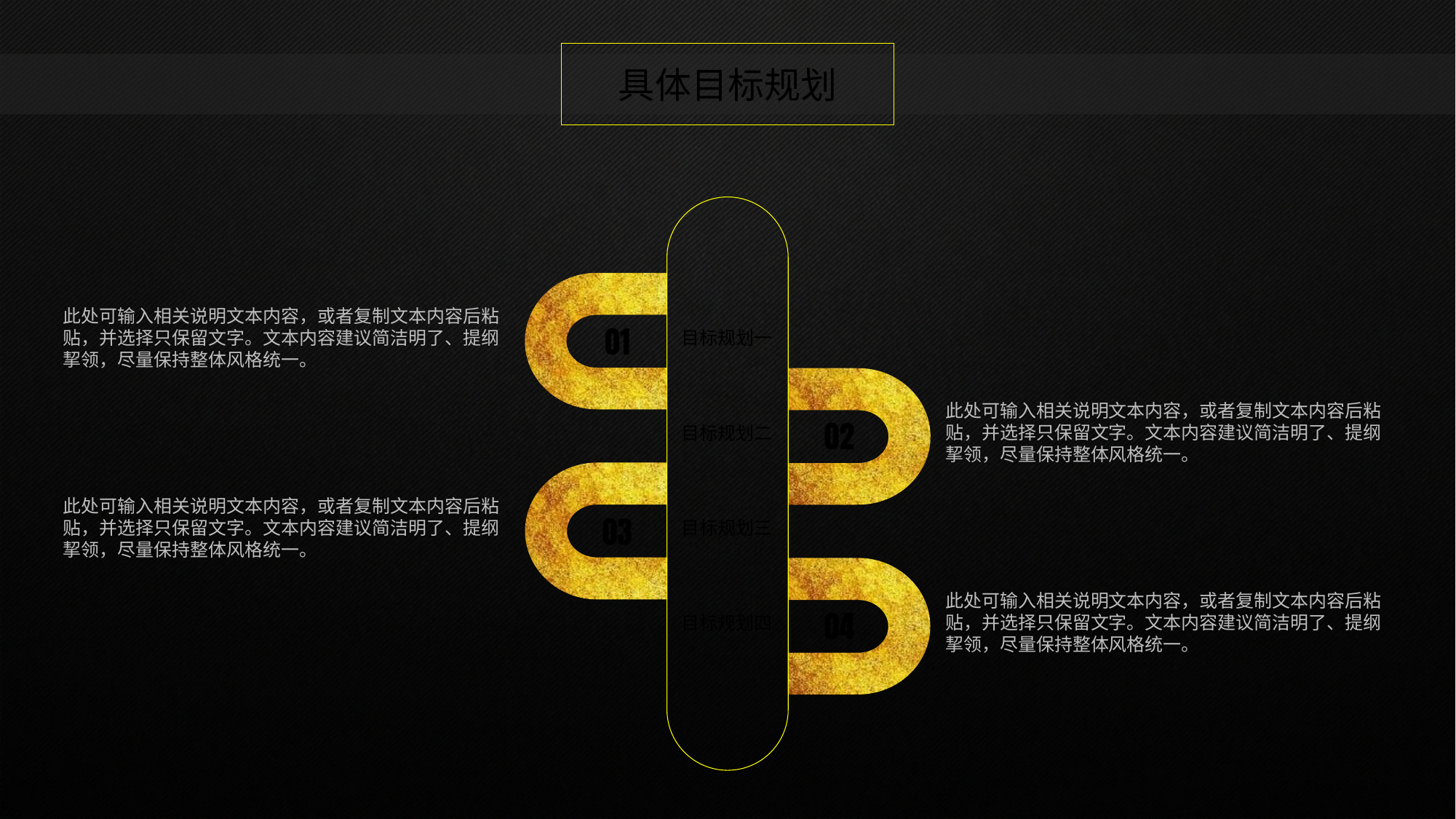

具体目标规划

此处可输入相关说明文本内容，或者复制文本内容后粘贴，并选择只保留文字。文本内容建议简洁明了、提纲挈领，尽量保持整体风格统一。
01
目标规划一

此处可输入相关说明文本内容，或者复制文本内容后粘贴，并选择只保留文字。文本内容建议简洁明了、提纲挈领，尽量保持整体风格统一。
02
目标规划二

此处可输入相关说明文本内容，或者复制文本内容后粘贴，并选择只保留文字。文本内容建议简洁明了、提纲挈领，尽量保持整体风格统一。
03
目标规划三

此处可输入相关说明文本内容，或者复制文本内容后粘贴，并选择只保留文字。文本内容建议简洁明了、提纲挈领，尽量保持整体风格统一。
04
目标规划四